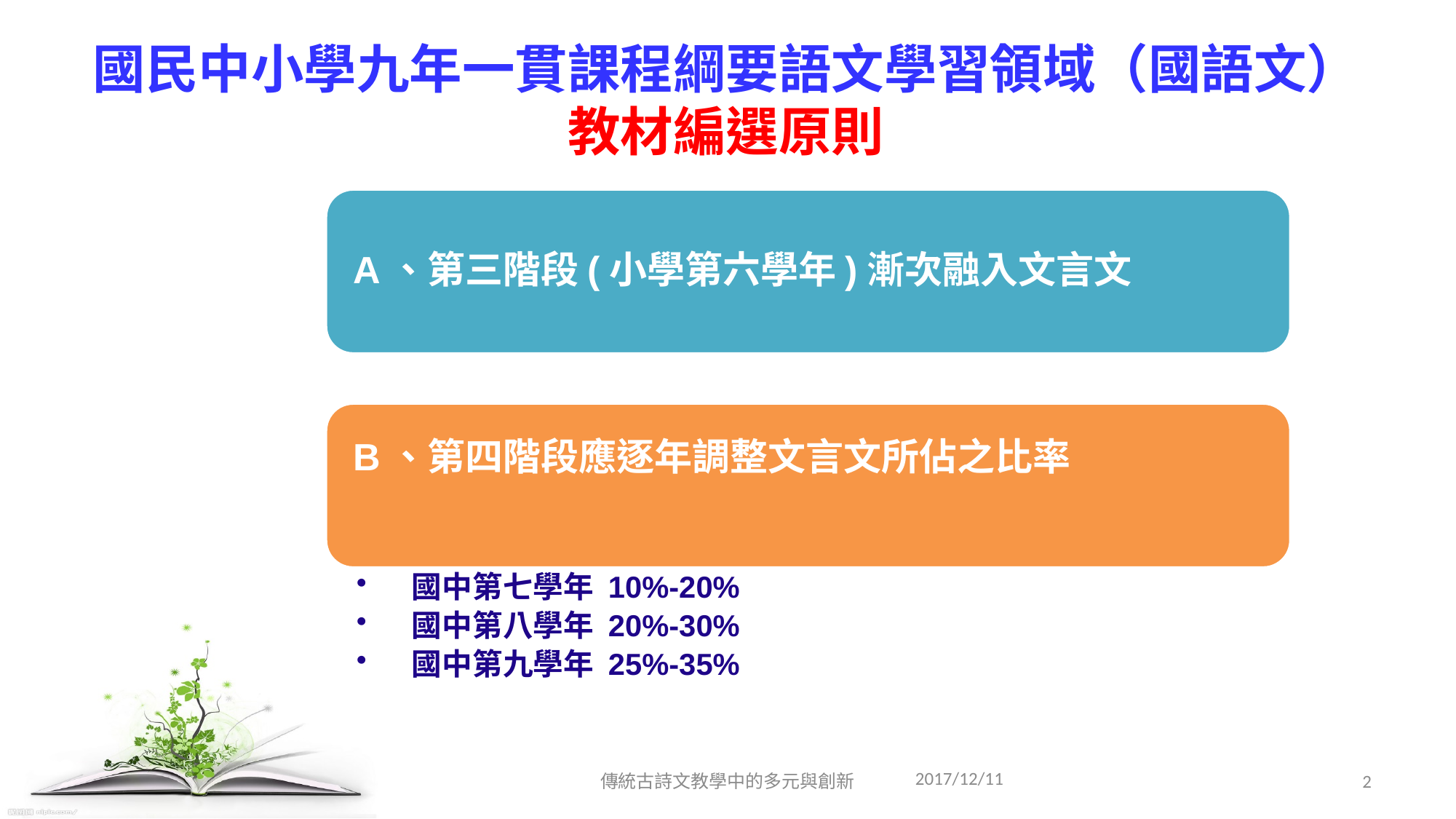

# 國民中小學九年一貫課程綱要語文學習領域（國語文）教材編選原則
A、第三階段(小學第六學年)漸次融入文言文

B、第四階段應逐年調整文言文所佔之比率

   國中第七學年 10%-20%
   國中第八學年 20%-30%
   國中第九學年 25%-35%

2017/12/11
傳統古詩文教學中的多元與創新
2